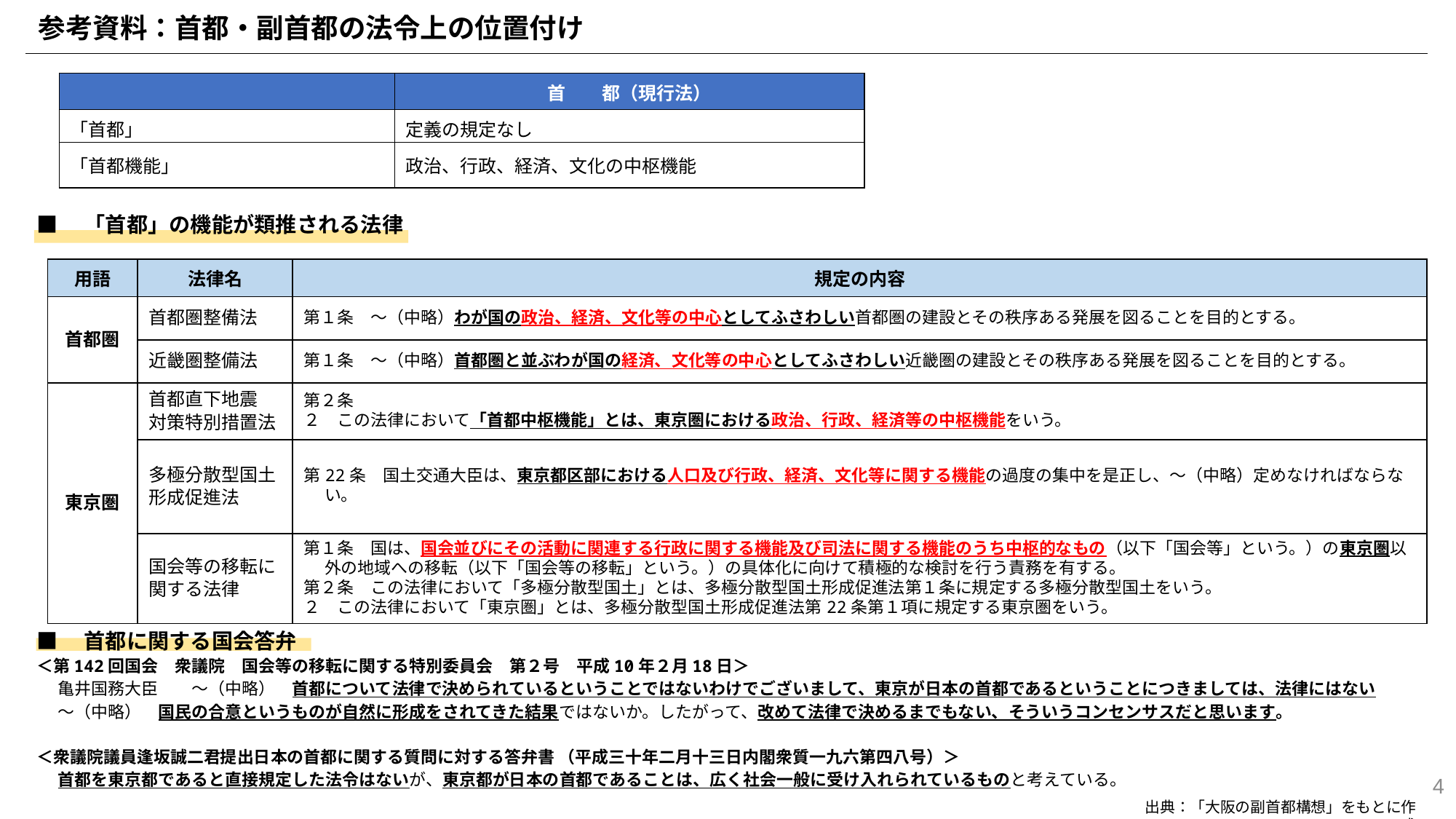

参考資料：首都・副首都の法令上の位置付け
|  | 首　　都（現行法） |
| --- | --- |
| 「首都」 | 定義の規定なし |
| 「首都機能」 | 政治、行政、経済、文化の中枢機能 |
■　「首都」の機能が類推される法律

| 用語 | 法律名 | 規定の内容 |
| --- | --- | --- |
| 首都圏 | 首都圏整備法 | 第１条　～（中略）わが国の政治、経済、文化等の中心としてふさわしい首都圏の建設とその秩序ある発展を図ることを目的とする。 |
|  | 近畿圏整備法 | 第１条　～（中略）首都圏と並ぶわが国の経済、文化等の中心としてふさわしい近畿圏の建設とその秩序ある発展を図ることを目的とする。 |
| 東京圏 | 首都直下地震 対策特別措置法 | 第２条 ２　この法律において「首都中枢機能」とは、東京圏における政治、行政、経済等の中枢機能をいう。 |
|  | 多極分散型国土形成促進法 | 第22条　国土交通大臣は、東京都区部における人口及び行政、経済、文化等に関する機能の過度の集中を是正し、～（中略）定めなければならない。 |
|  | 国会等の移転に関する法律 | 第１条　国は、国会並びにその活動に関連する行政に関する機能及び司法に関する機能のうち中枢的なもの（以下「国会等」という。）の東京圏以外の地域への移転（以下「国会等の移転」という。）の具体化に向けて積極的な検討を行う責務を有する。 第２条　この法律において「多極分散型国土」とは、多極分散型国土形成促進法第１条に規定する多極分散型国土をいう。 ２　この法律において「東京圏」とは、多極分散型国土形成促進法第22条第１項に規定する東京圏をいう。 |
■　首都に関する国会答弁
＜第142回国会　衆議院　国会等の移転に関する特別委員会　第２号　平成10年２月18日＞
亀井国務大臣　　～（中略）　首都について法律で決められているということではないわけでございまして、東京が日本の首都であるということにつきましては、法律にはない
～（中略）　国民の合意というものが自然に形成をされてきた結果ではないか。したがって、改めて法律で決めるまでもない、そういうコンセンサスだと思います。
＜衆議院議員逢坂誠二君提出日本の首都に関する質問に対する答弁書 （平成三十年二月十三日内閣衆質一九六第四八号）＞
首都を東京都であると直接規定した法令はないが、東京都が日本の首都であることは、広く社会一般に受け入れられているものと考えている。

4
出典：「大阪の副首都構想」をもとに作成